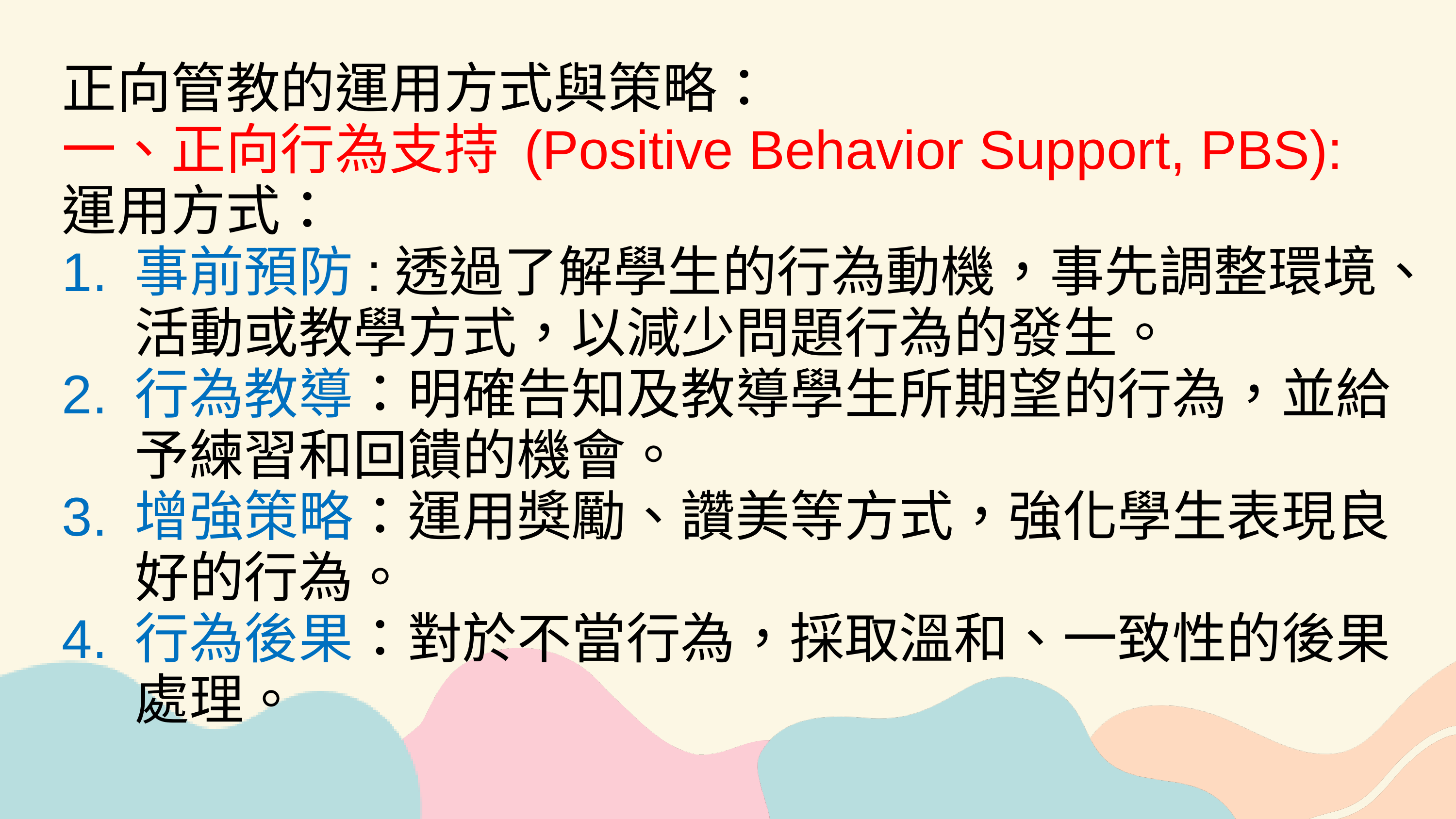

正向管教的運用方式與策略：
一、正向行為支持 (Positive Behavior Support, PBS):
運用方式：
事前預防:透過了解學生的行為動機，事先調整環境、活動或教學方式，以減少問題行為的發生。
行為教導：明確告知及教導學生所期望的行為，並給予練習和回饋的機會。
增強策略：運用獎勵、讚美等方式，強化學生表現良好的行為。
行為後果：對於不當行為，採取溫和、一致性的後果處理。